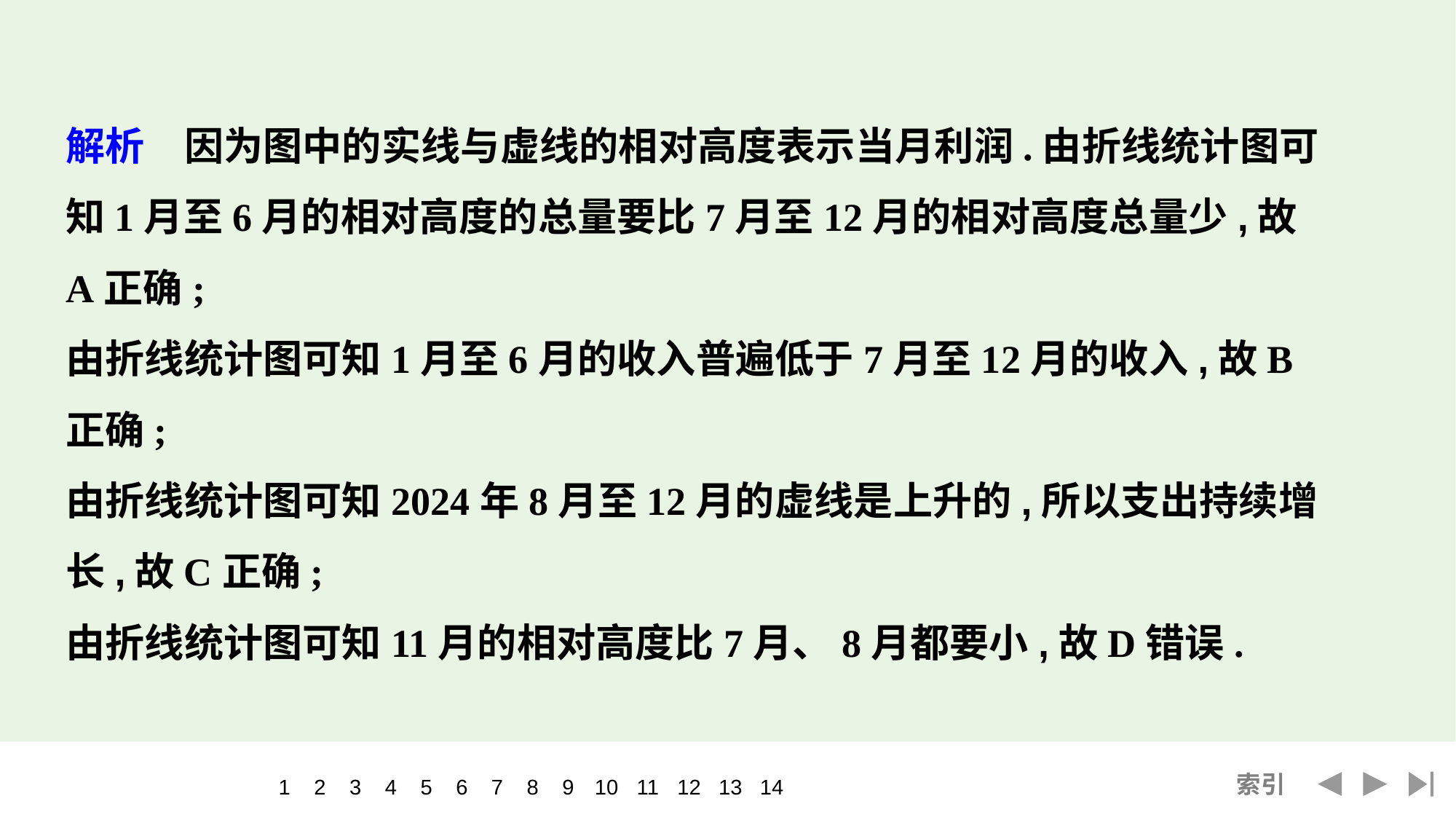

解析　因为图中的实线与虚线的相对高度表示当月利润.由折线统计图可知1月至6月的相对高度的总量要比7月至12月的相对高度总量少,故A正确;
由折线统计图可知1月至6月的收入普遍低于7月至12月的收入,故B正确;
由折线统计图可知2024年8月至12月的虚线是上升的,所以支出持续增长,故C正确;
由折线统计图可知11月的相对高度比7月、8月都要小,故D错误.